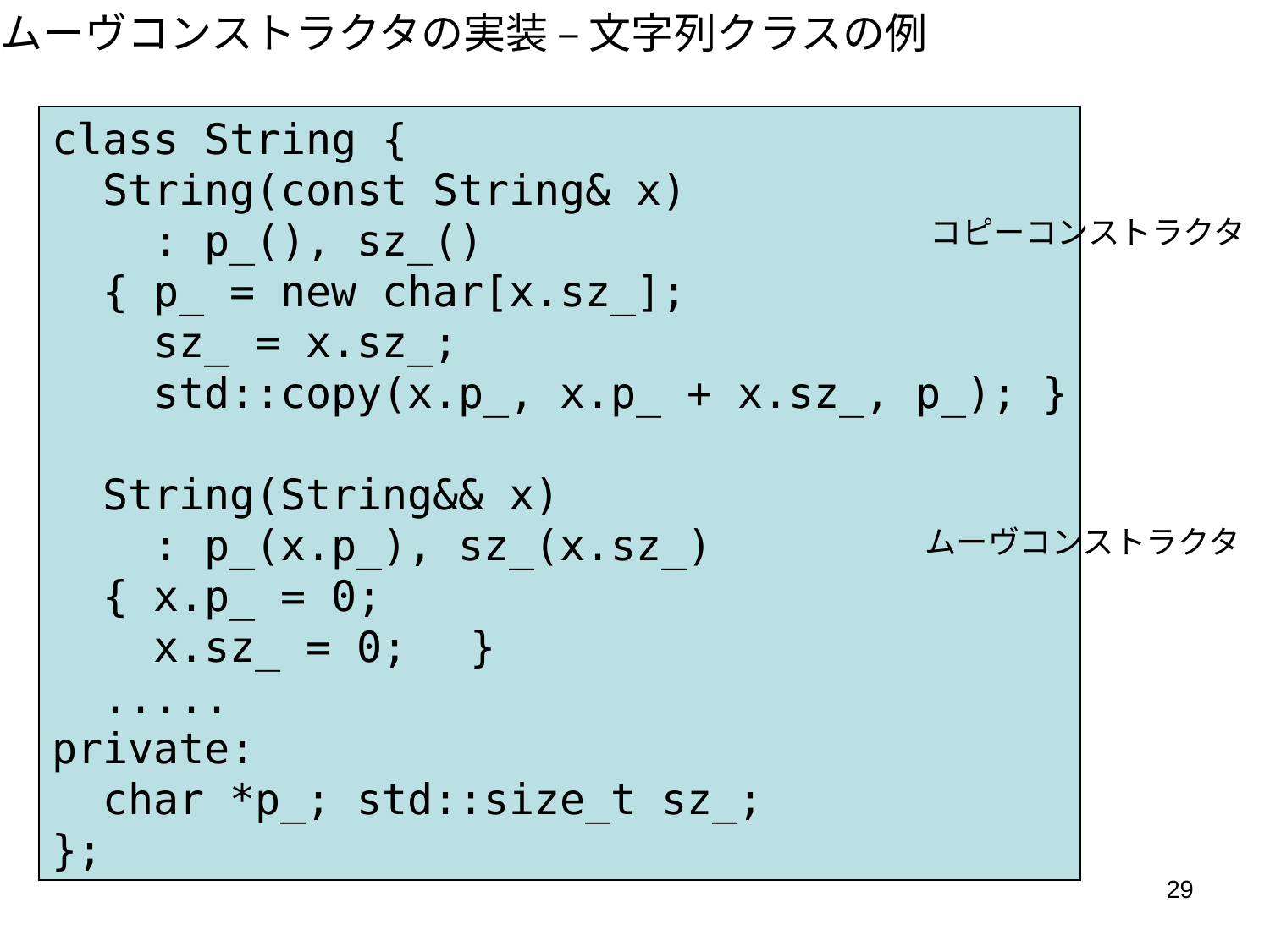

ムーヴコンストラクタの実装 – 文字列クラスの例
class String {
  String(const String& x)
    : p_(), sz_()
  { p_ = new char[x.sz_];
    sz_ = x.sz_;
    std::copy(x.p_, x.p_ + x.sz_, p_); }

  String(String&& x)
    : p_(x.p_), sz_(x.sz_)
  { x.p_ = 0;
    x.sz_ = 0;　}
  .....
private:
  char *p_; std::size_t sz_;
};
コピーコンストラクタ
ムーヴコンストラクタ
29